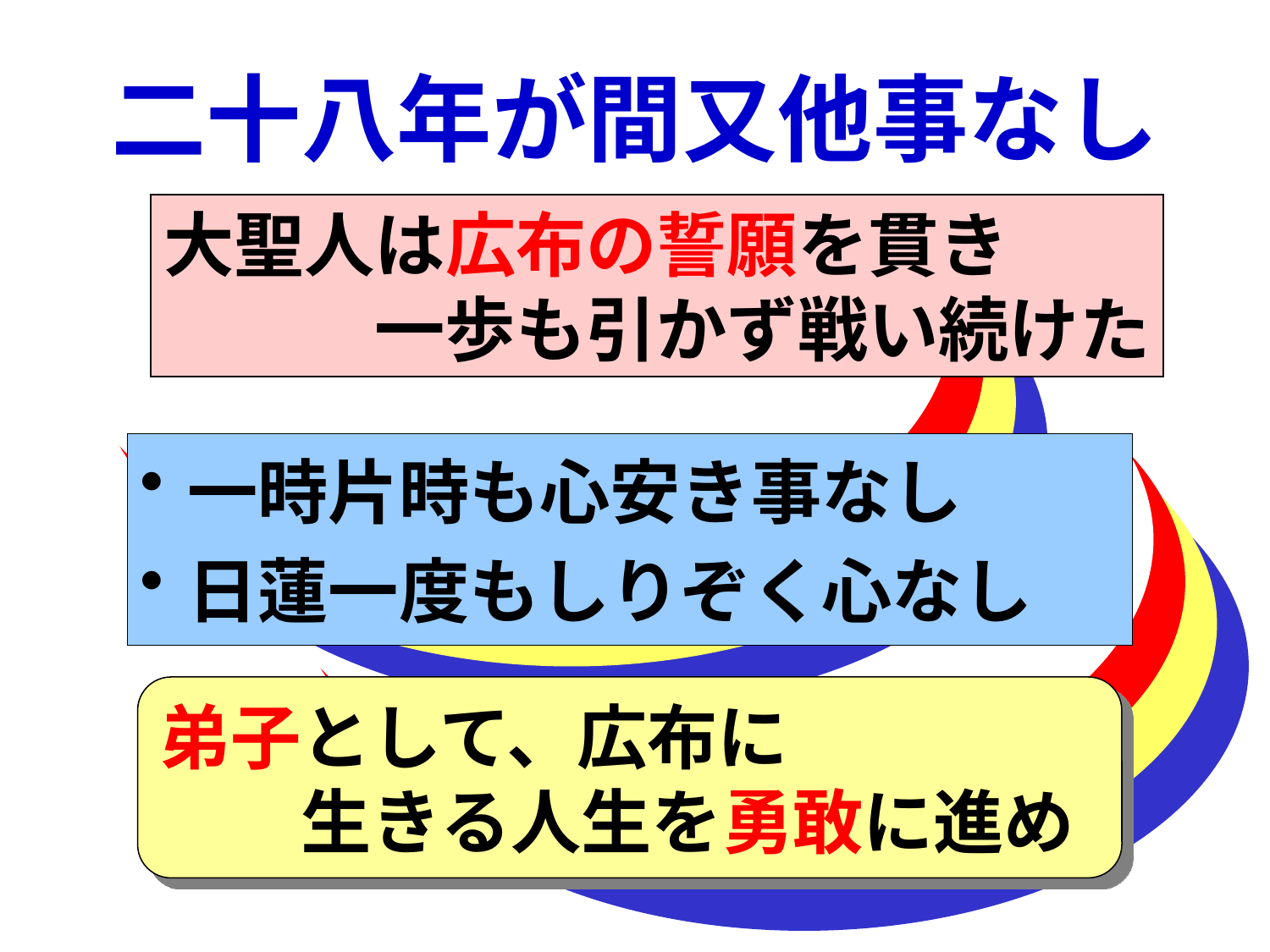

# 二十八年が間又他事なし
大聖人は広布の誓願を貫き
　　　一歩も引かず戦い続けた
一時片時も心安き事なし
日蓮一度もしりぞく心なし
弟子として、広布に
　　生きる人生を勇敢に進め